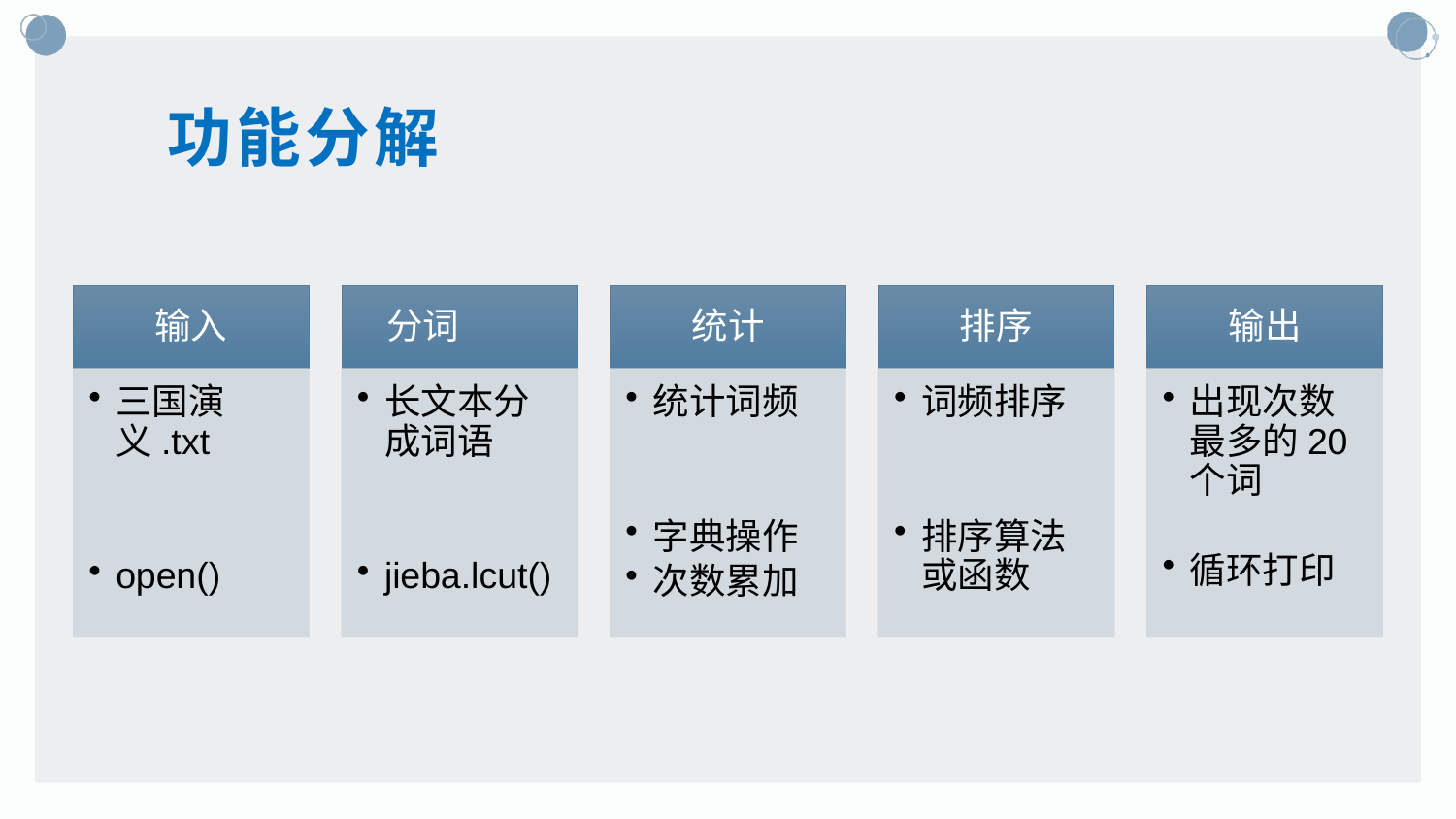

# 功能分解
输入
三国演义.txt

open()
分词
长文本分成词语

jieba.lcut()
统计
统计词频

字典操作
次数累加
排序
词频排序

排序算法或函数
输出
出现次数最多的20个词

循环打印